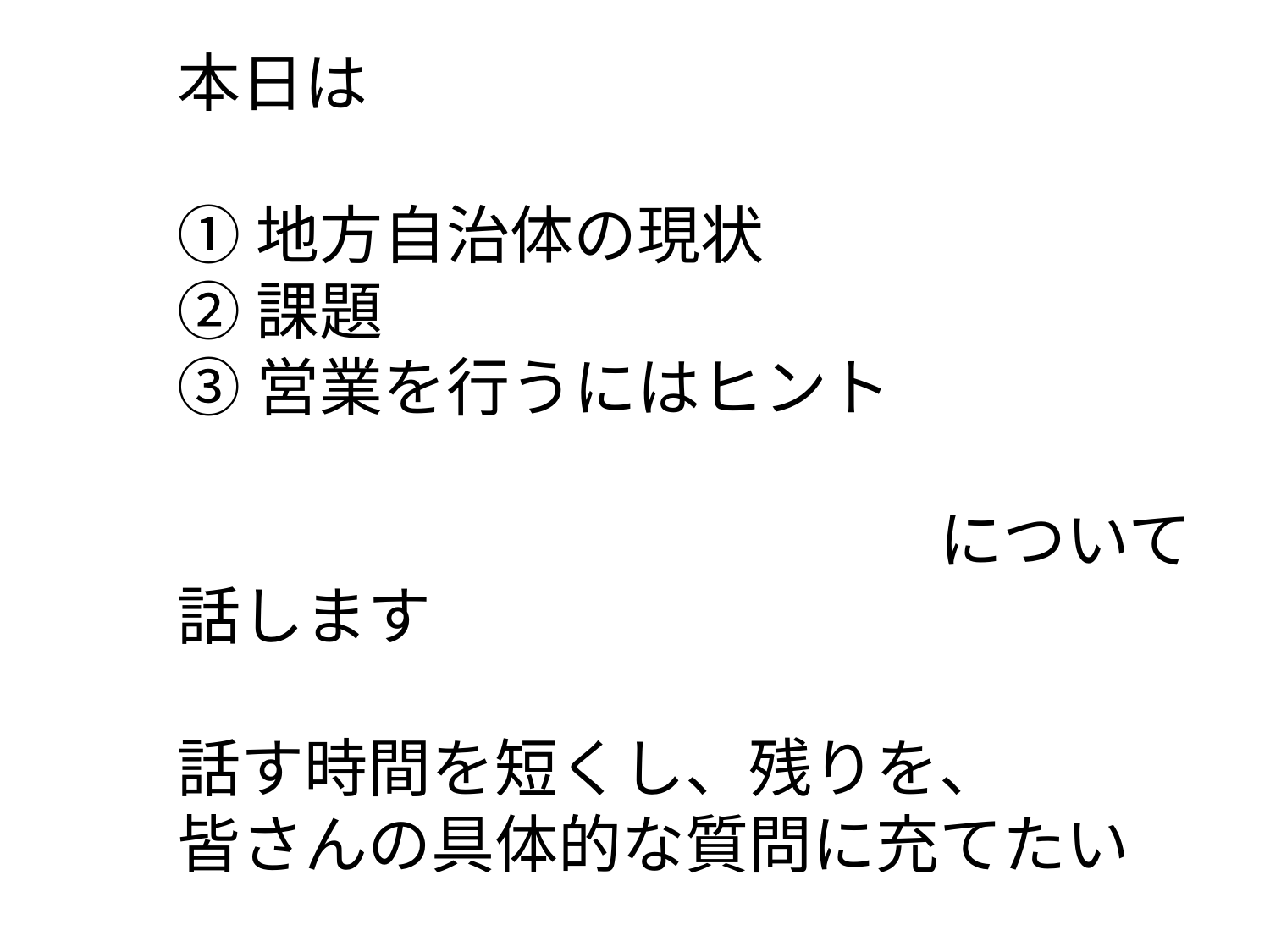

本日は

①地方自治体の現状
②課題
③営業を行うにはヒント

　　　　　　　　　　　　について話します

話す時間を短くし、残りを、
皆さんの具体的な質問に充てたい